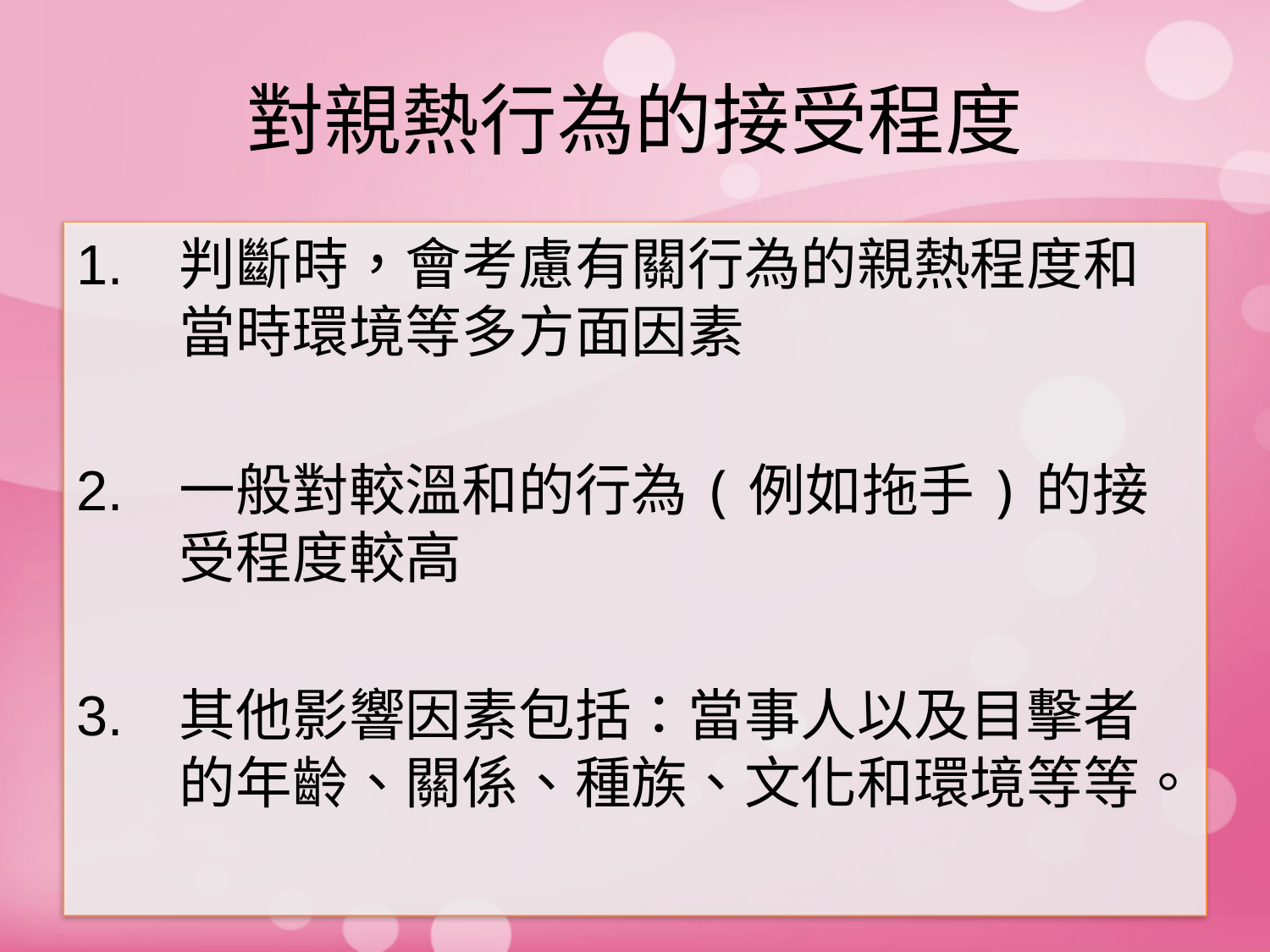

# 對親熱行為的接受程度
判斷時，會考慮有關行為的親熱程度和當時環境等多方面因素

一般對較溫和的行為(例如拖手)的接受程度較高

其他影響因素包括：當事人以及目擊者的年齡、關係、種族、文化和環境等等。